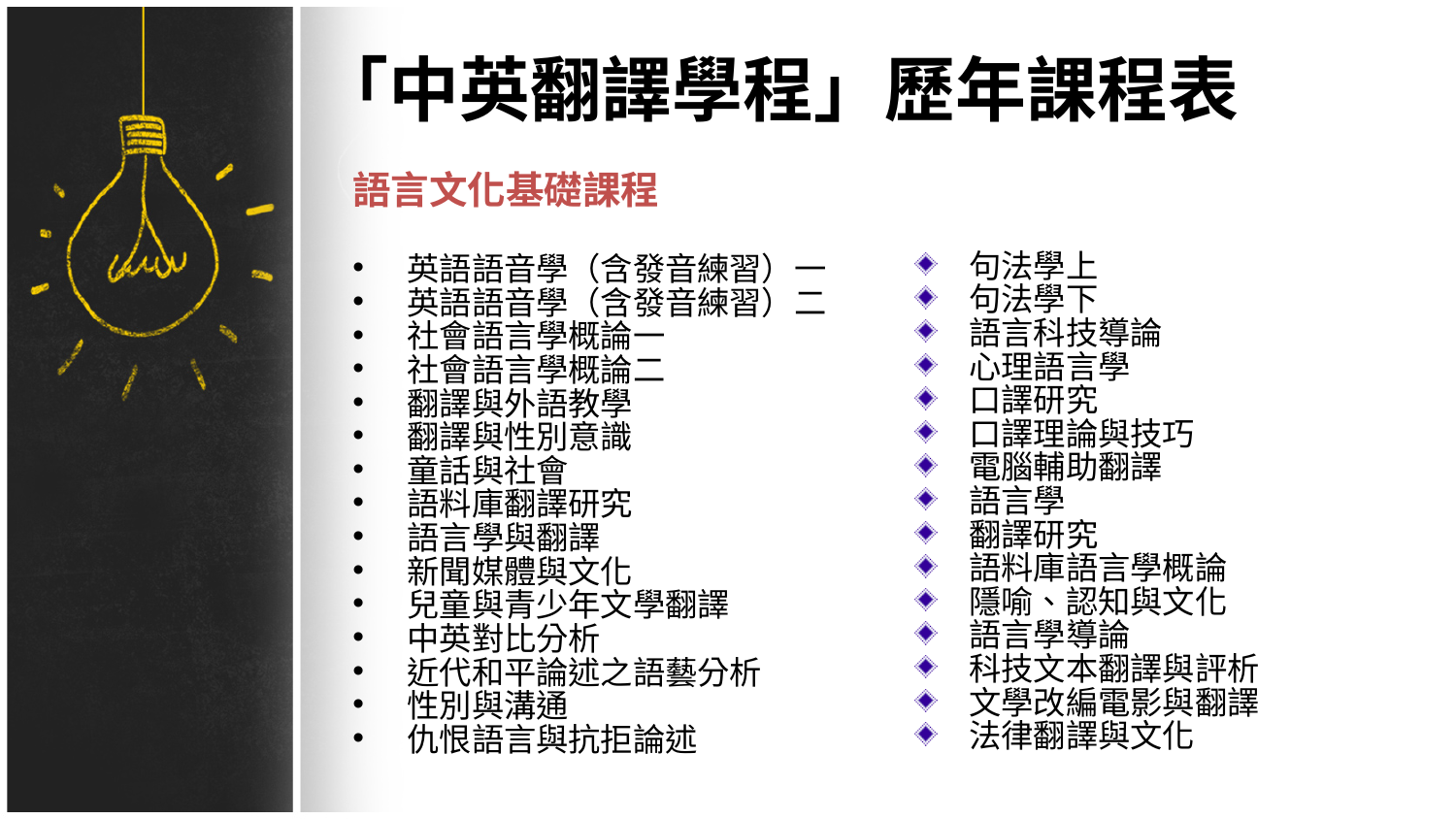

# 「中英翻譯學程」歷年課程表
語言文化基礎課程

英語語音學（含發音練習）一
英語語音學（含發音練習）二
社會語言學概論一
社會語言學概論二
翻譯與外語教學
翻譯與性別意識
童話與社會
語料庫翻譯研究
語言學與翻譯
新聞媒體與文化
兒童與青少年文學翻譯
中英對比分析
近代和平論述之語藝分析
性別與溝通
仇恨語言與抗拒論述

句法學上
句法學下
語言科技導論
心理語言學
口譯研究
口譯理論與技巧
電腦輔助翻譯
語言學
翻譯研究
語料庫語言學概論
隱喻、認知與文化
語言學導論
科技文本翻譯與評析
文學改編電影與翻譯
法律翻譯與文化